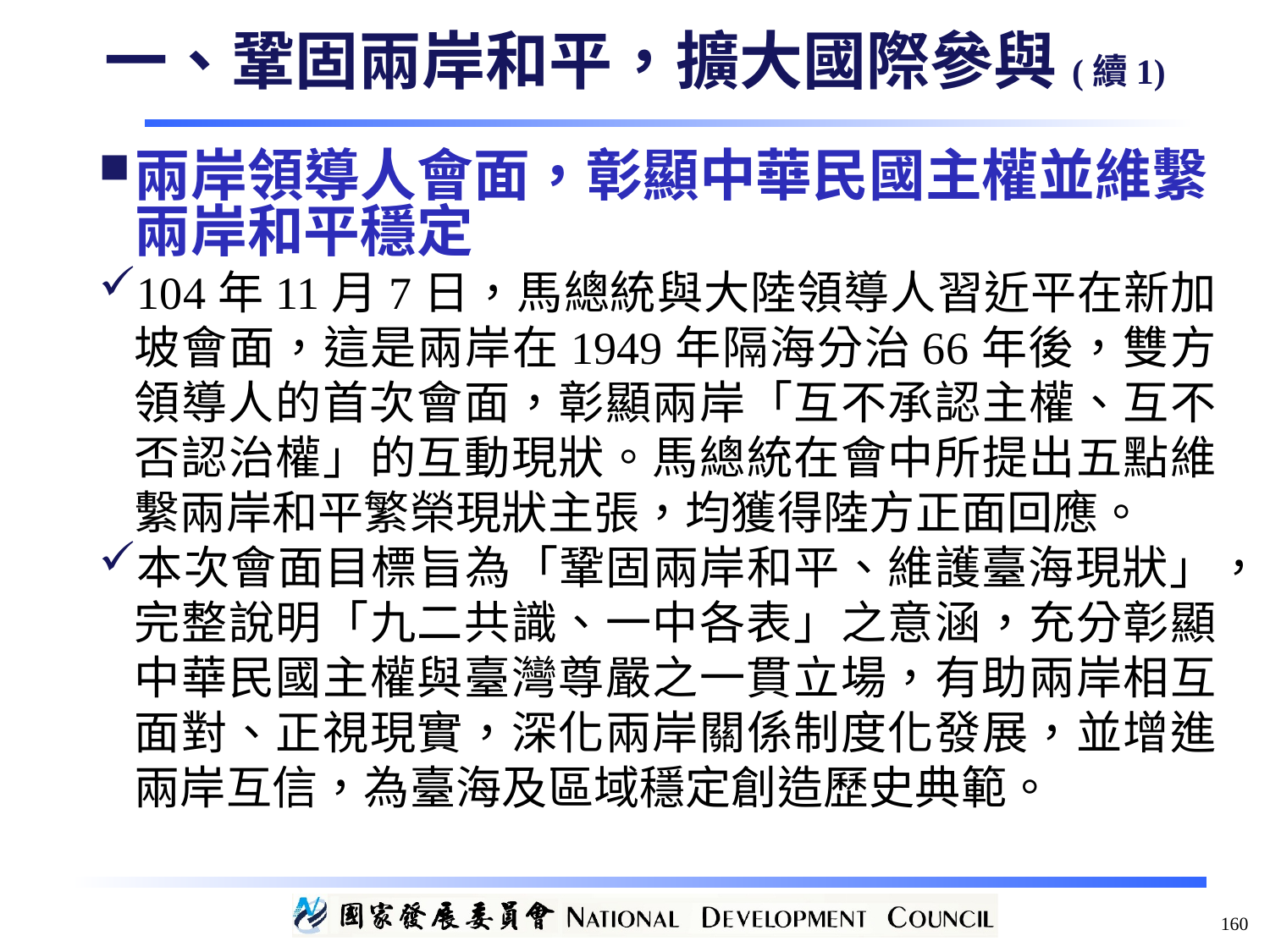

一、鞏固兩岸和平，擴大國際參與(續1)
兩岸領導人會面，彰顯中華民國主權並維繫兩岸和平穩定
104年11月7日，馬總統與大陸領導人習近平在新加坡會面，這是兩岸在1949年隔海分治66年後，雙方領導人的首次會面，彰顯兩岸「互不承認主權、互不否認治權」的互動現狀。馬總統在會中所提出五點維繫兩岸和平繁榮現狀主張，均獲得陸方正面回應。
本次會面目標旨為「鞏固兩岸和平、維護臺海現狀」，完整說明「九二共識、一中各表」之意涵，充分彰顯中華民國主權與臺灣尊嚴之一貫立場，有助兩岸相互面對、正視現實，深化兩岸關係制度化發展，並增進兩岸互信，為臺海及區域穩定創造歷史典範。

160